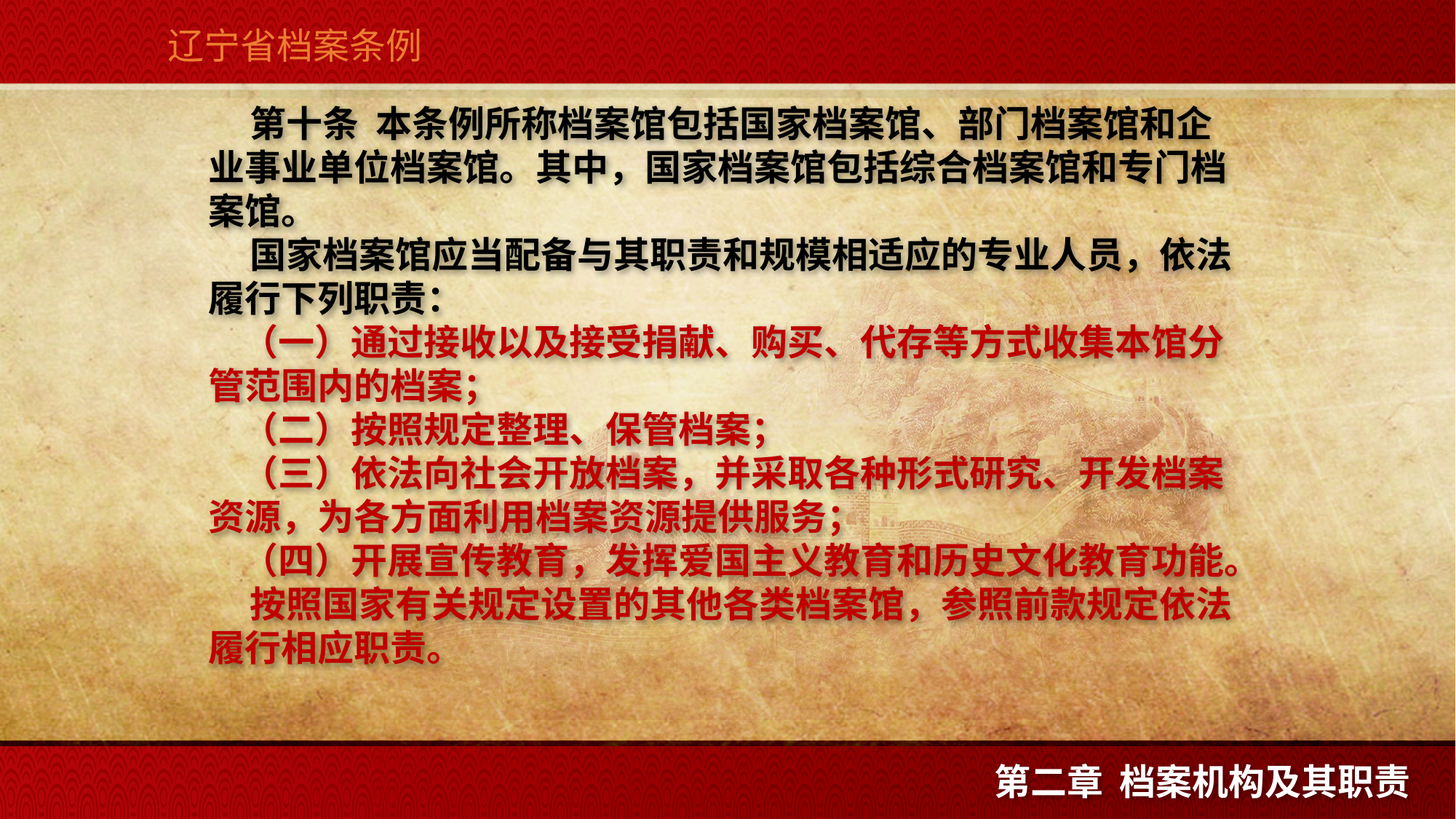

辽宁省档案条例
    第十条  本条例所称档案馆包括国家档案馆、部门档案馆和企业事业单位档案馆。其中，国家档案馆包括综合档案馆和专门档案馆。
    国家档案馆应当配备与其职责和规模相适应的专业人员，依法履行下列职责：
   （一）通过接收以及接受捐献、购买、代存等方式收集本馆分管范围内的档案；
   （二）按照规定整理、保管档案；
   （三）依法向社会开放档案，并采取各种形式研究、开发档案资源，为各方面利用档案资源提供服务；
   （四）开展宣传教育，发挥爱国主义教育和历史文化教育功能。
    按照国家有关规定设置的其他各类档案馆，参照前款规定依法履行相应职责。
第二章  档案机构及其职责